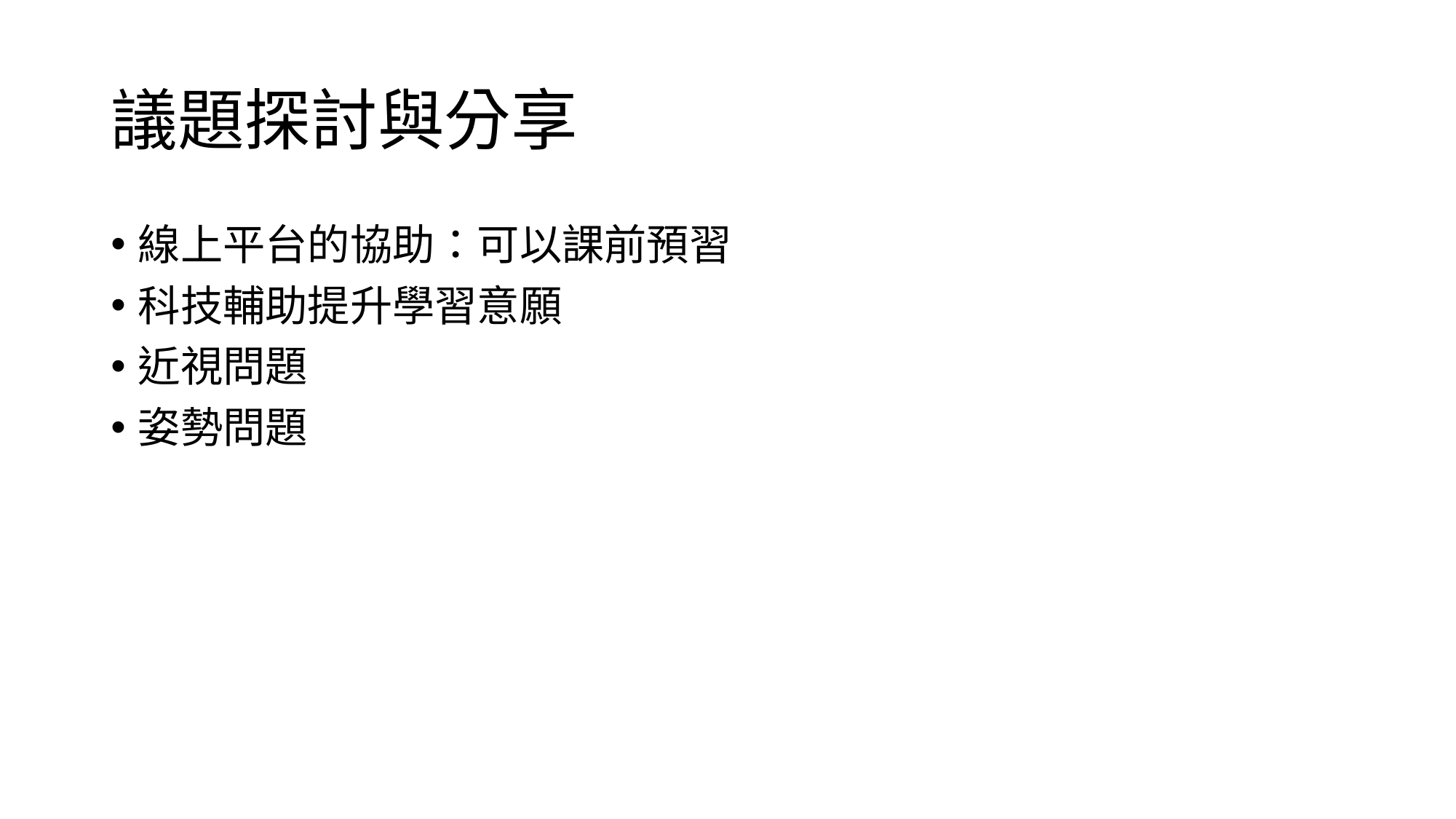

# 議題探討與分享
線上平台的協助：可以課前預習
科技輔助提升學習意願
近視問題
姿勢問題